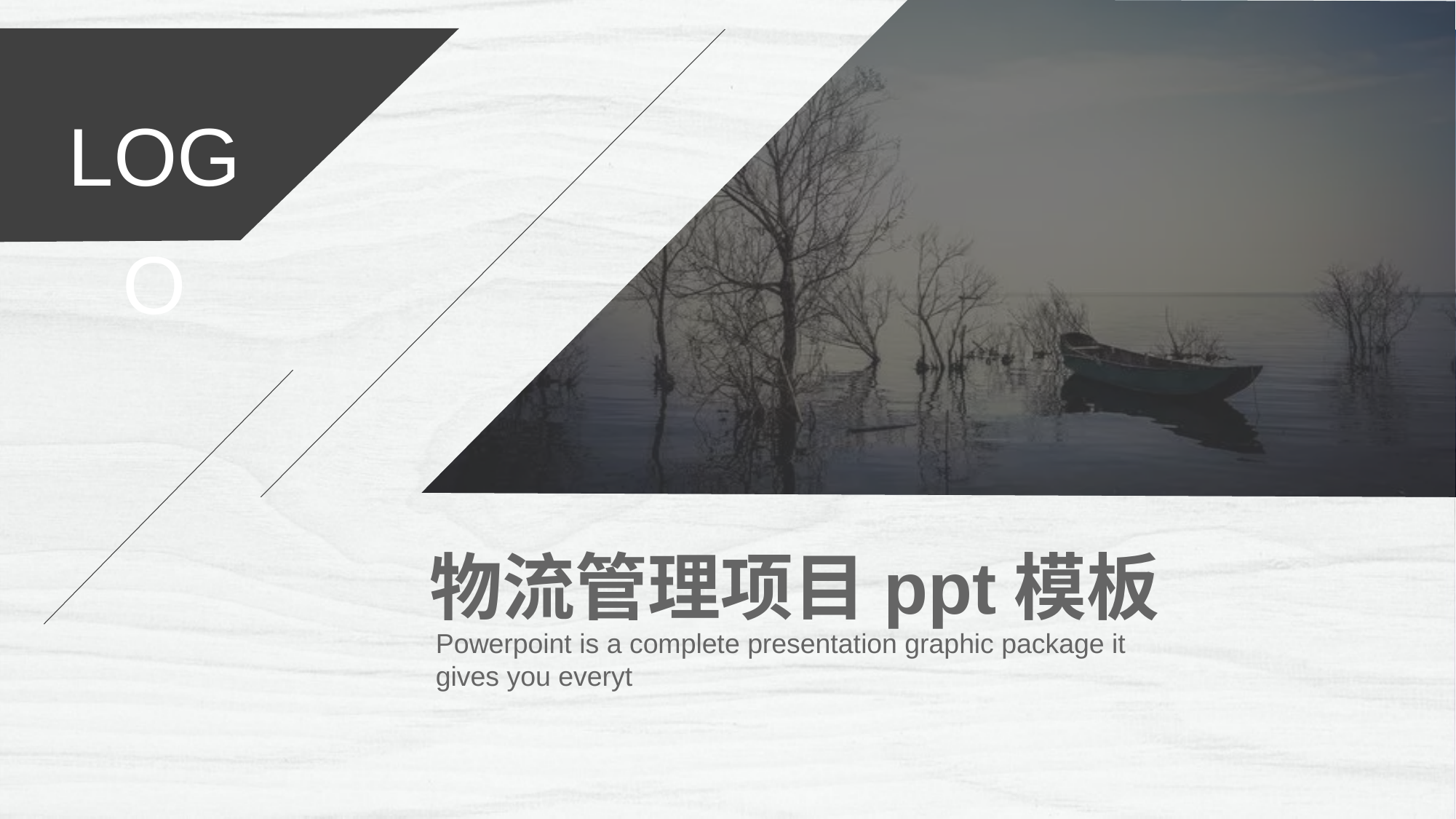

LOGO
物流管理项目ppt模板
Powerpoint is a complete presentation graphic package it gives you everyt